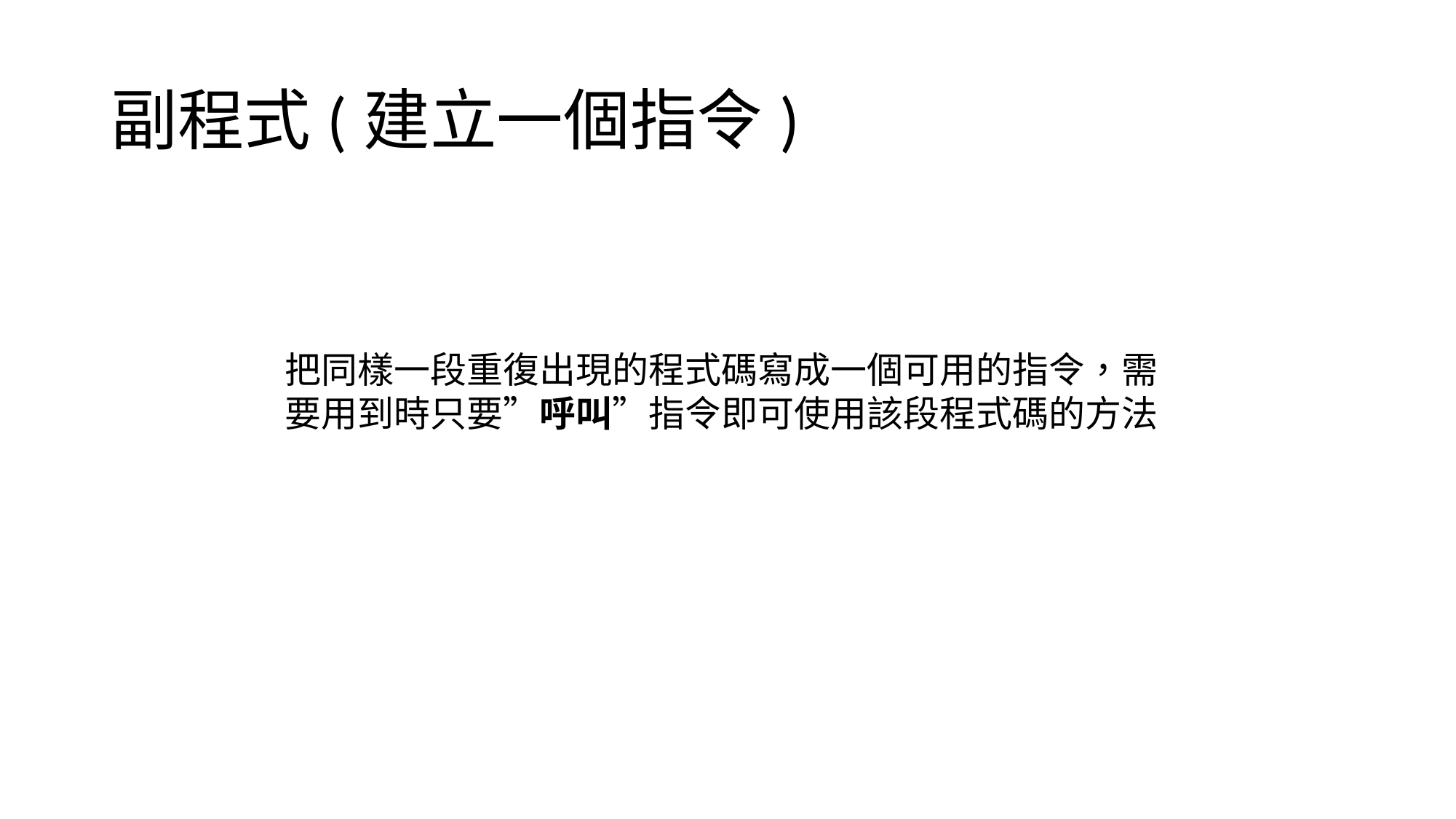

# 副程式(建立一個指令)
把同樣一段重復出現的程式碼寫成一個可用的指令，需要用到時只要”呼叫”指令即可使用該段程式碼的方法